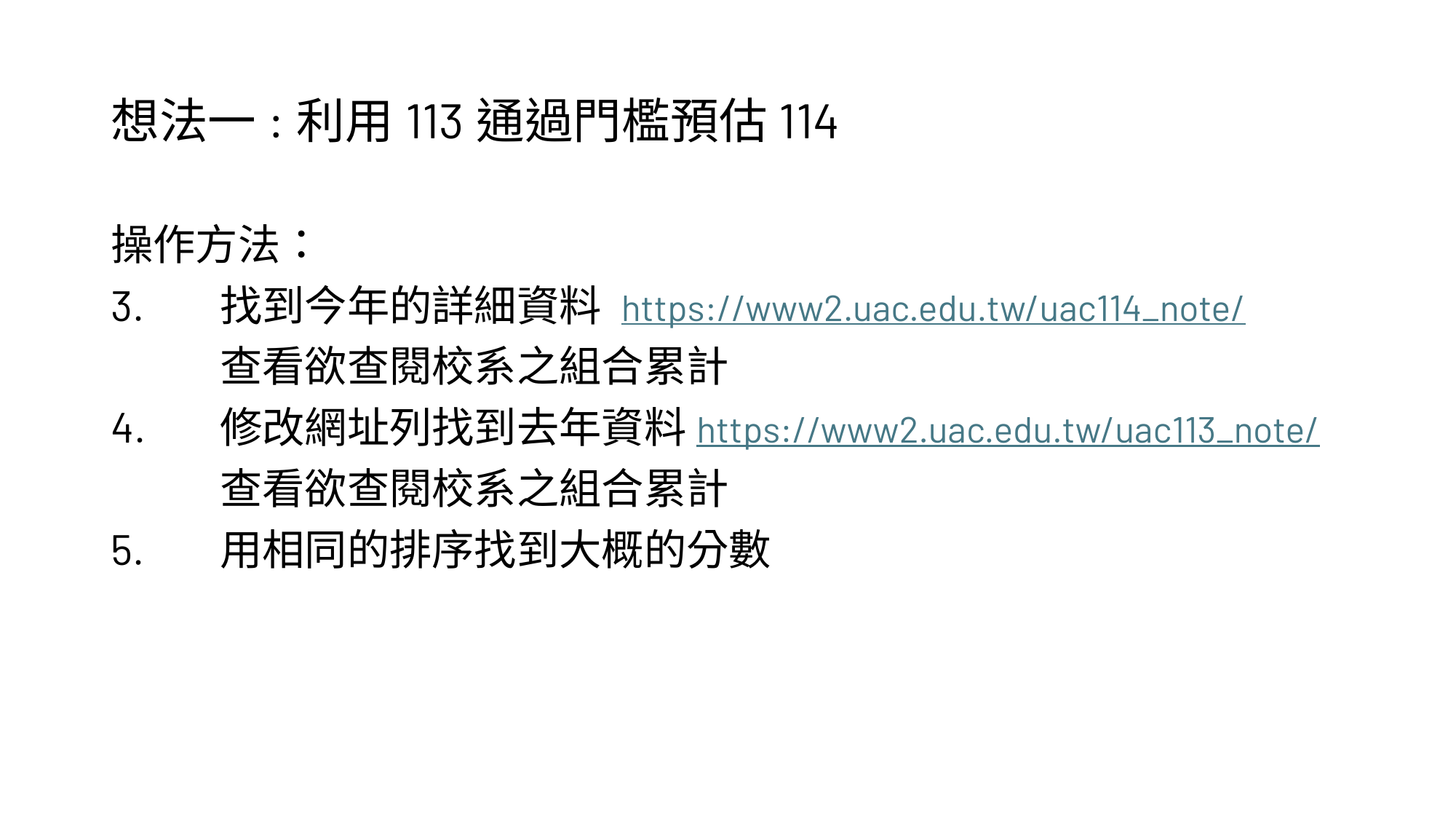

# 想法一:利用113通過門檻預估114
操作方法：
3.	找到今年的詳細資料 https://www2.uac.edu.tw/uac114_note/
	查看欲查閱校系之組合累計
4.	修改網址列找到去年資料https://www2.uac.edu.tw/uac113_note/
	查看欲查閱校系之組合累計
5.	用相同的排序找到大概的分數